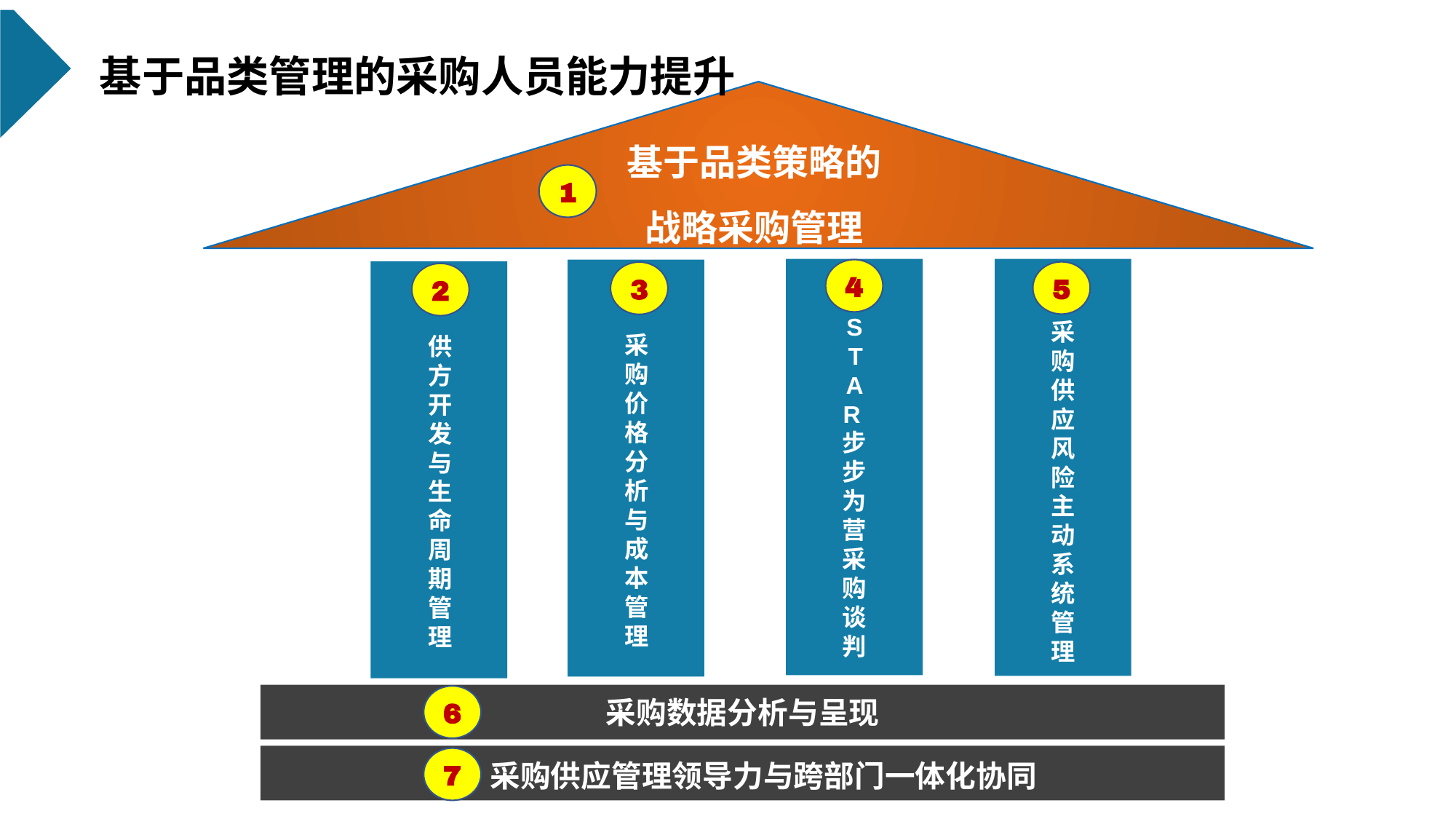

基于品类管理的采购人员能力提升

基于品类策略的
战略采购管理
1

4

5
3
2
STAR步步为营采购谈判
采购价格分析与成本管理
供方开发与生命周期管理
采购供应风险主动系统管理
采购数据分析与呈现
6
    采购供应管理领导力与跨部门一体化协同
7